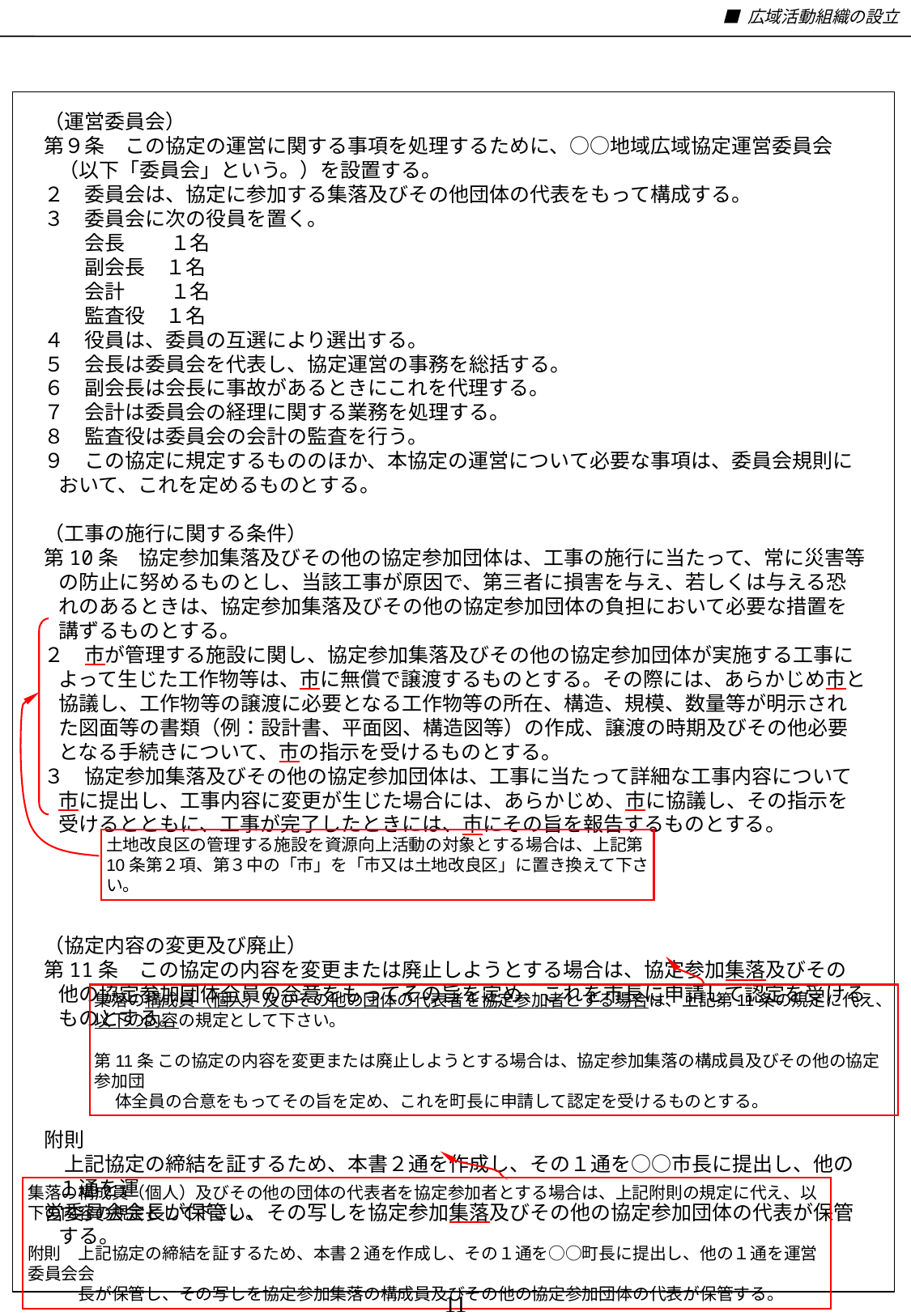

■ 広域活動組織の設立

（運営委員会）
第９条　この協定の運営に関する事項を処理するために、○○地域広域協定運営委員会（以下「委員会」という。）を設置する。
２　委員会は、協定に参加する集落及びその他団体の代表をもって構成する。
３　委員会に次の役員を置く。
　　会長　 　１名
　　副会長　１名
　　会計　　 １名
　　監査役　１名
４　役員は、委員の互選により選出する。
５　会長は委員会を代表し、協定運営の事務を総括する。
６　副会長は会長に事故があるときにこれを代理する。
７　会計は委員会の経理に関する業務を処理する。
８　監査役は委員会の会計の監査を行う。
９　この協定に規定するもののほか、本協定の運営について必要な事項は、委員会規則において、これを定めるものとする。

（工事の施行に関する条件）
第10条　協定参加集落及びその他の協定参加団体は、工事の施行に当たって、常に災害等の防止に努めるものとし、当該工事が原因で、第三者に損害を与え、若しくは与える恐れのあるときは、協定参加集落及びその他の協定参加団体の負担において必要な措置を講ずるものとする。
２　市が管理する施設に関し、協定参加集落及びその他の協定参加団体が実施する工事によって生じた工作物等は、市に無償で譲渡するものとする。その際には、あらかじめ市と協議し、工作物等の譲渡に必要となる工作物等の所在、構造、規模、数量等が明示された図面等の書類（例：設計書、平面図、構造図等）の作成、譲渡の時期及びその他必要となる手続きについて、市の指示を受けるものとする。
３　協定参加集落及びその他の協定参加団体は、工事に当たって詳細な工事内容について市に提出し、工事内容に変更が生じた場合には、あらかじめ、市に協議し、その指示を受けるとともに、工事が完了したときには、市にその旨を報告するものとする。

（協定内容の変更及び廃止）
第11条　この協定の内容を変更または廃止しようとする場合は、協定参加集落及びその他の協定参加団体全員の合意をもってその旨を定め、これを市長に申請して認定を受けるものとする。

附則
　上記協定の締結を証するため、本書２通を作成し、その１通を○○市長に提出し、他の１通を運
営委員会会長が保管し、その写しを協定参加集落及びその他の協定参加団体の代表が保管する。

土地改良区の管理する施設を資源向上活動の対象とする場合は、上記第10条第２項、第３中の「市」を「市又は土地改良区」に置き換えて下さい。

集落の構成員（個人）及びその他の団体の代表者を協定参加者とする場合は、上記第11条の規定に代え、以下の内容の規定として下さい。

第11条 この協定の内容を変更または廃止しようとする場合は、協定参加集落の構成員及びその他の協定参加団
　 体全員の合意をもってその旨を定め、これを町長に申請して認定を受けるものとする。

集落の構成員（個人）及びその他の団体の代表者を協定参加者とする場合は、上記附則の規定に代え、以下の内容の規定として下さい。

附則　上記協定の締結を証するため、本書２通を作成し、その１通を○○町長に提出し、他の１通を運営委員会会
　　　長が保管し、その写しを協定参加集落の構成員及びその他の協定参加団体の代表が保管する。
11